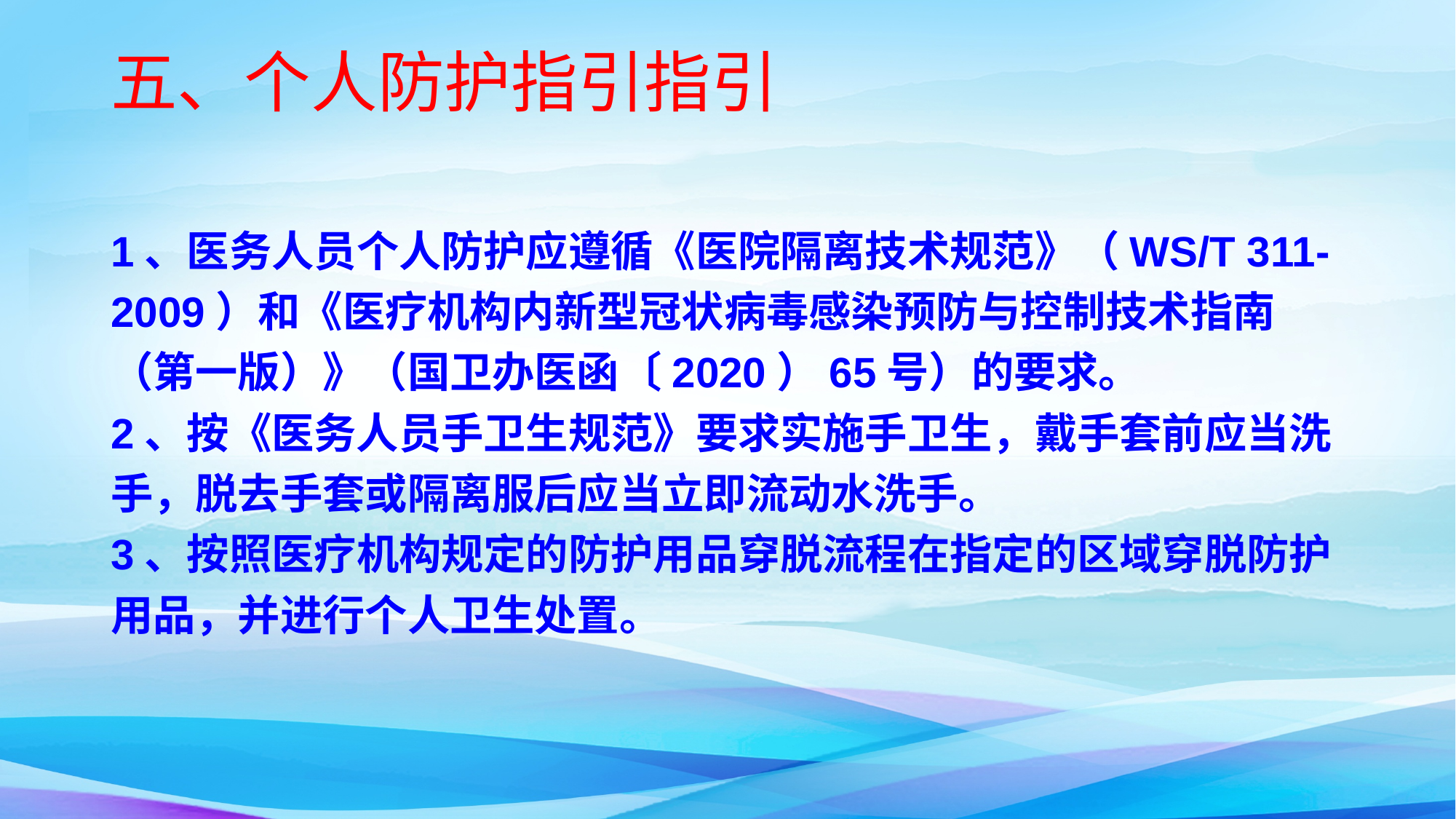

# 五、个人防护指引指引

1、医务人员个人防护应遵循《医院隔离技术规范》（WS/T 311-2009）和《医疗机构内新型冠状病毒感染预防与控制技术指南（第一版）》（国卫办医函〔2020）65号）的要求。
2、按《医务人员手卫生规范》要求实施手卫生，戴手套前应当洗手，脱去手套或隔离服后应当立即流动水洗手。
3、按照医疗机构规定的防护用品穿脱流程在指定的区域穿脱防护用品，并进行个人卫生处置。